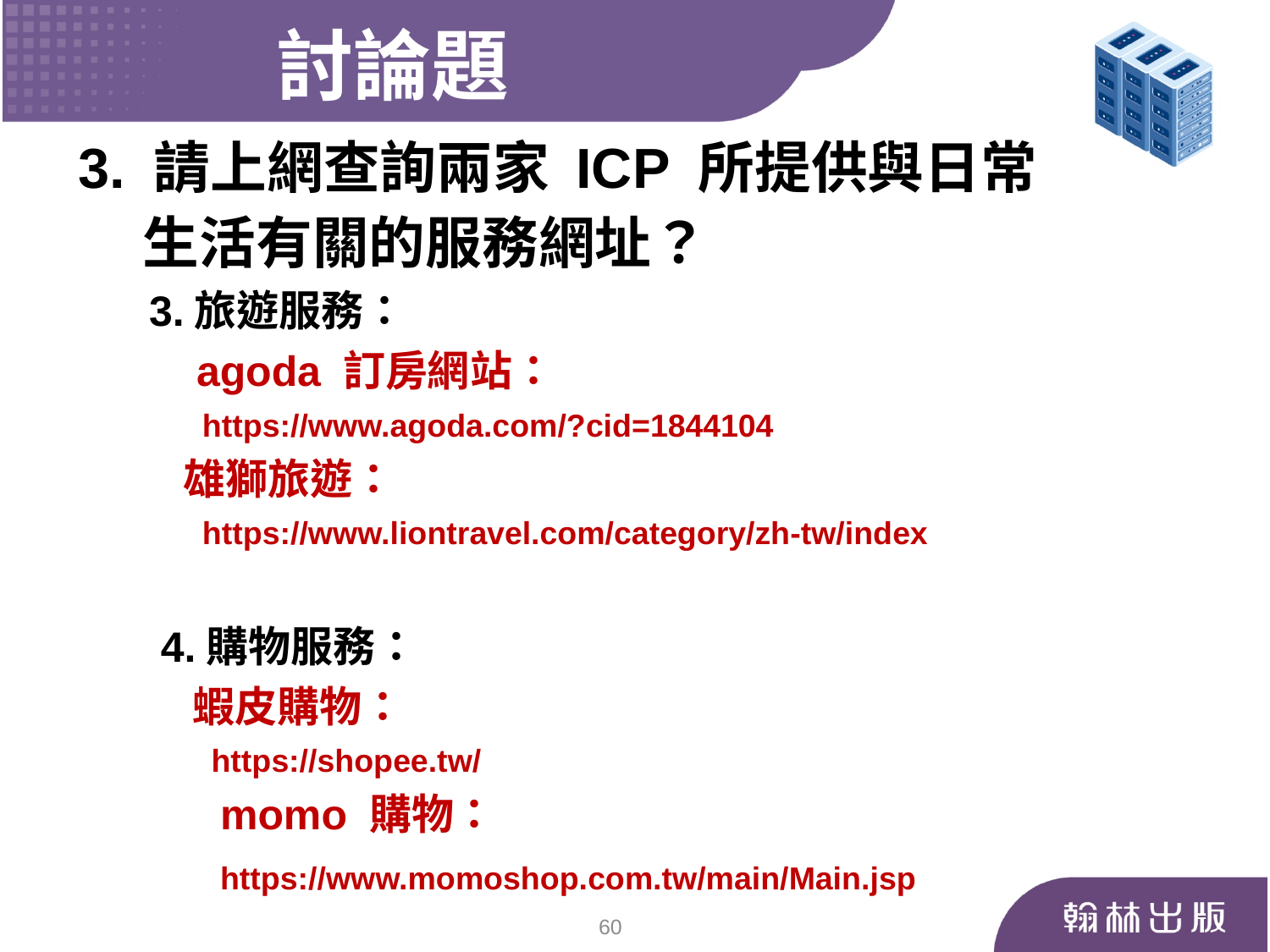

討論題
3. 請上網查詢兩家 ICP 所提供與日常
    生活有關的服務網址？
      3.旅遊服務：
          agoda 訂房網站：
              https://www.agoda.com/?cid=1844104
          雄獅旅遊：
              https://www.liontravel.com/category/zh-tw/index

       4.購物服務：
           蝦皮購物：
               https://shopee.tw/
            momo 購物：
            https://www.momoshop.com.tw/main/Main.jsp
60